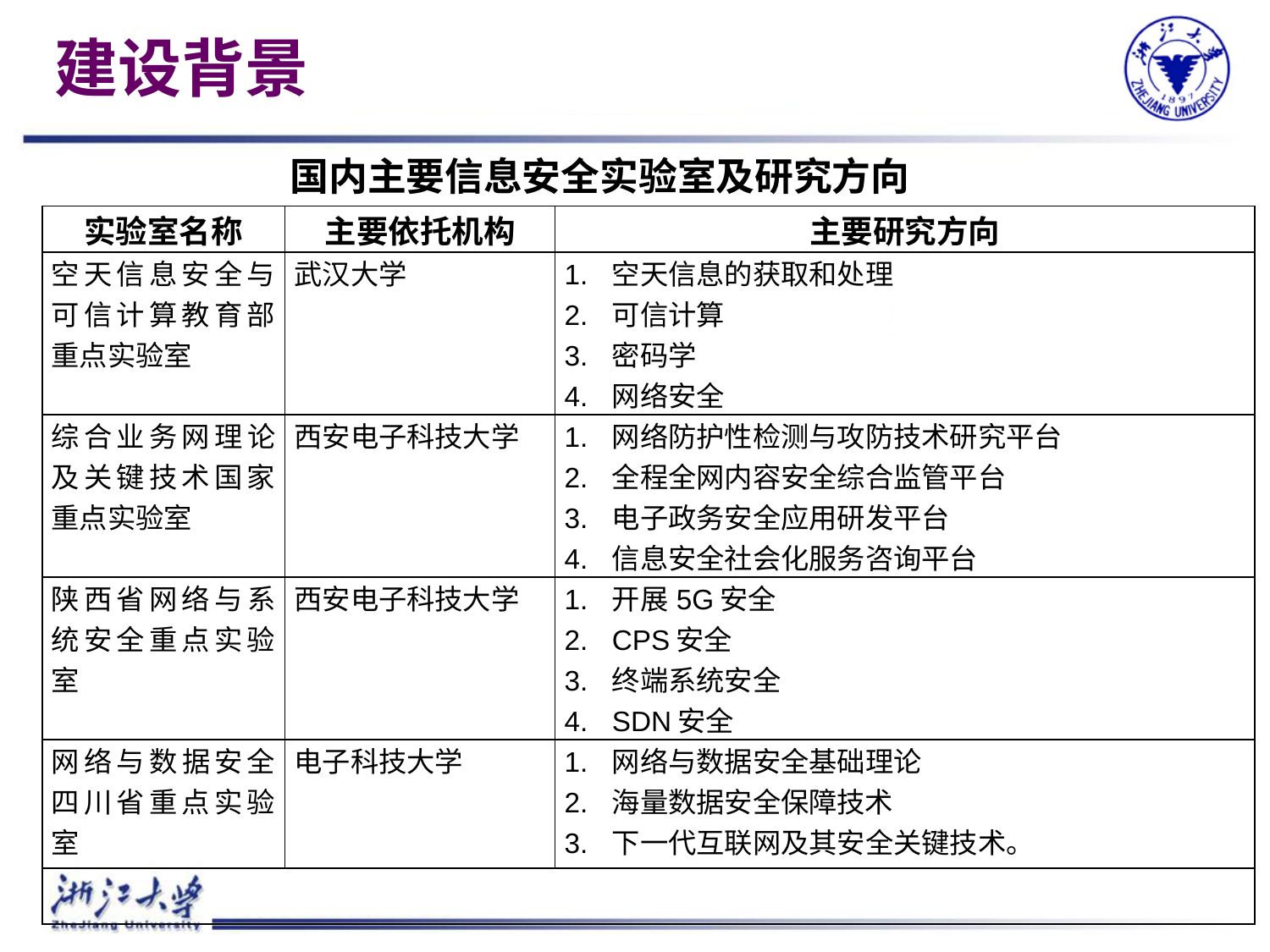

# 建设背景
国内主要信息安全实验室及研究方向
| 实验室名称 | 主要依托机构 | 主要研究方向 |
| --- | --- | --- |
| 空天信息安全与可信计算教育部重点实验室 | 武汉大学 | 空天信息的获取和处理 可信计算 密码学 网络安全 |
| 综合业务网理论及关键技术国家重点实验室 | 西安电子科技大学 | 网络防护性检测与攻防技术研究平台 全程全网内容安全综合监管平台 电子政务安全应用研发平台 信息安全社会化服务咨询平台 |
| 陕西省网络与系统安全重点实验室 | 西安电子科技大学 | 开展5G安全 CPS安全 终端系统安全 SDN安全 |
| 网络与数据安全四川省重点实验室 | 电子科技大学 | 网络与数据安全基础理论 海量数据安全保障技术 下一代互联网及其安全关键技术。 |
|  |  |  |
CCNU